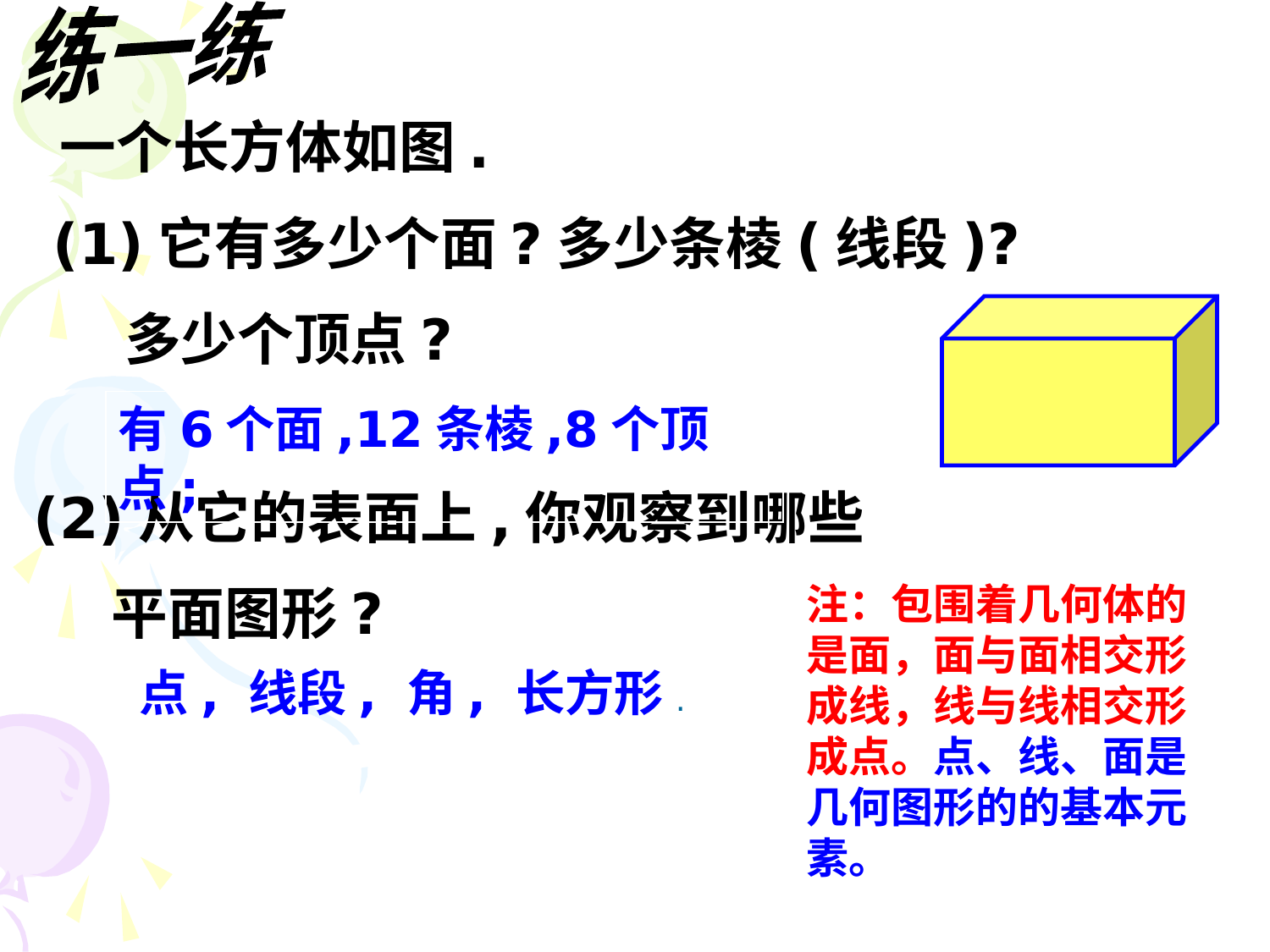

练一练
 一个长方体如图.
 (1)它有多少个面?多少条棱(线段)?
      多少个顶点?

有6个面,12条棱,8个顶点;
(2)从它的表面上,你观察到哪些
     平面图形?
注：包围着几何体的是面，面与面相交形成线，线与线相交形成点。点、线、面是几何图形的的基本元素。
点, 线段, 角, 长方形.